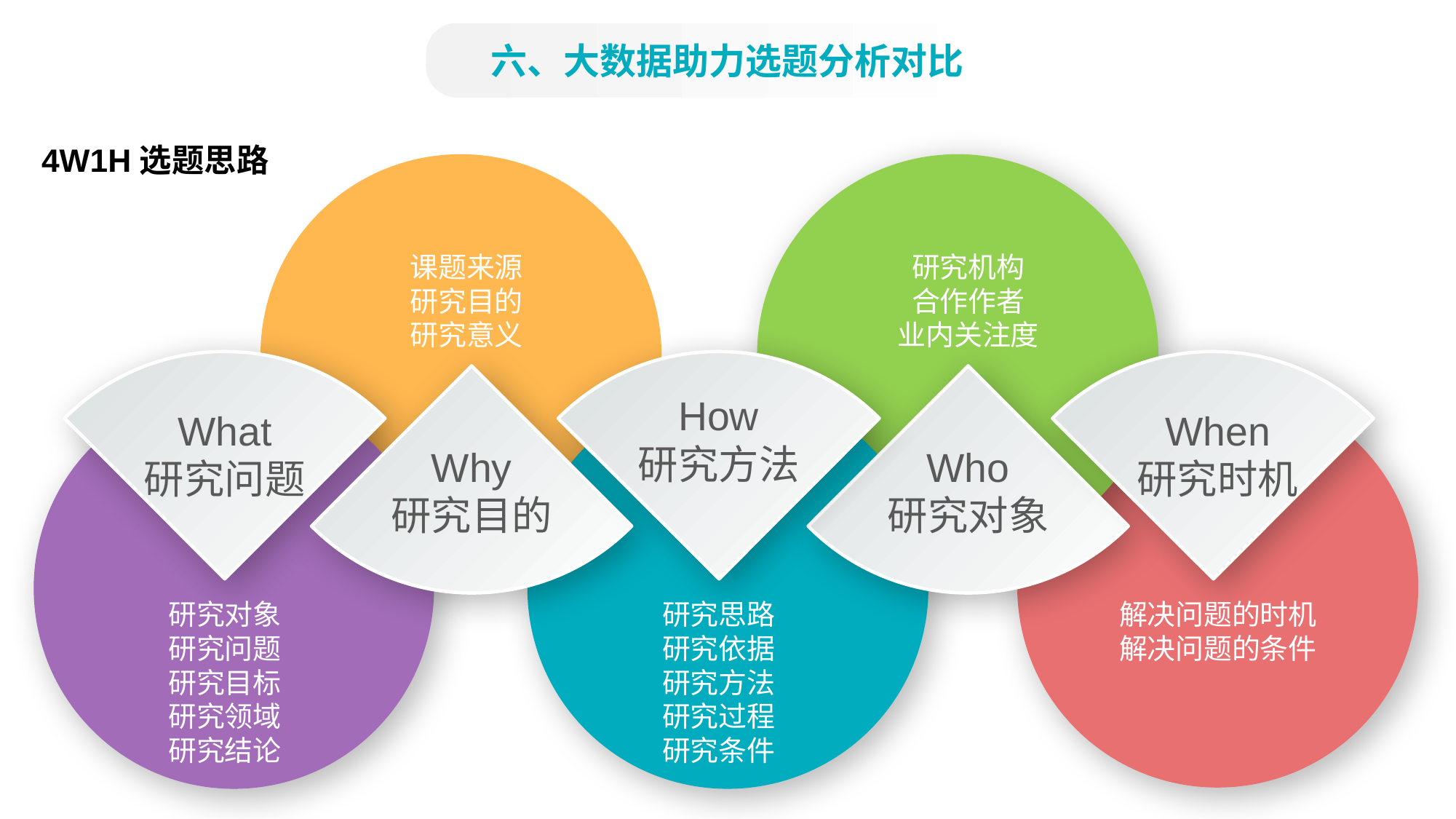

六、大数据助力选题分析对比
4W1H选题思路

研究机构
合作作者
业内关注度
课题来源
研究目的
研究意义

What
研究问题

How
研究方法

When
研究时机

Why
研究目的

Who
研究对象

研究对象
研究问题
研究目标
研究领域
研究结论
研究思路
研究依据
研究方法
研究过程
研究条件
解决问题的时机
解决问题的条件